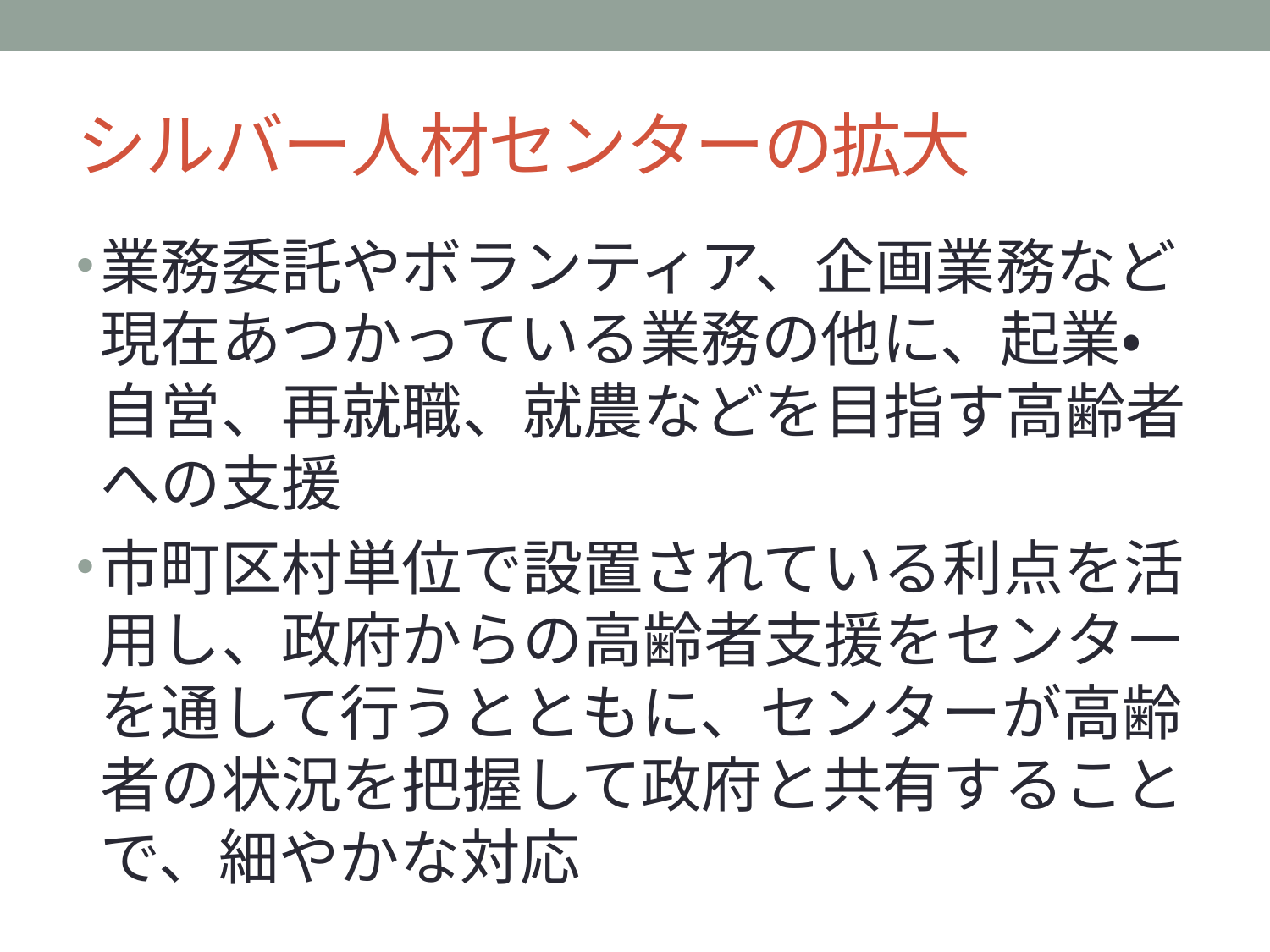

# シルバー人材センターの拡大
業務委託やボランティア、企画業務など現在あつかっている業務の他に、起業・自営、再就職、就農などを目指す高齢者への支援
市町区村単位で設置されている利点を活用し、政府からの高齢者支援をセンターを通して行うとともに、センターが高齢者の状況を把握して政府と共有することで、細やかな対応